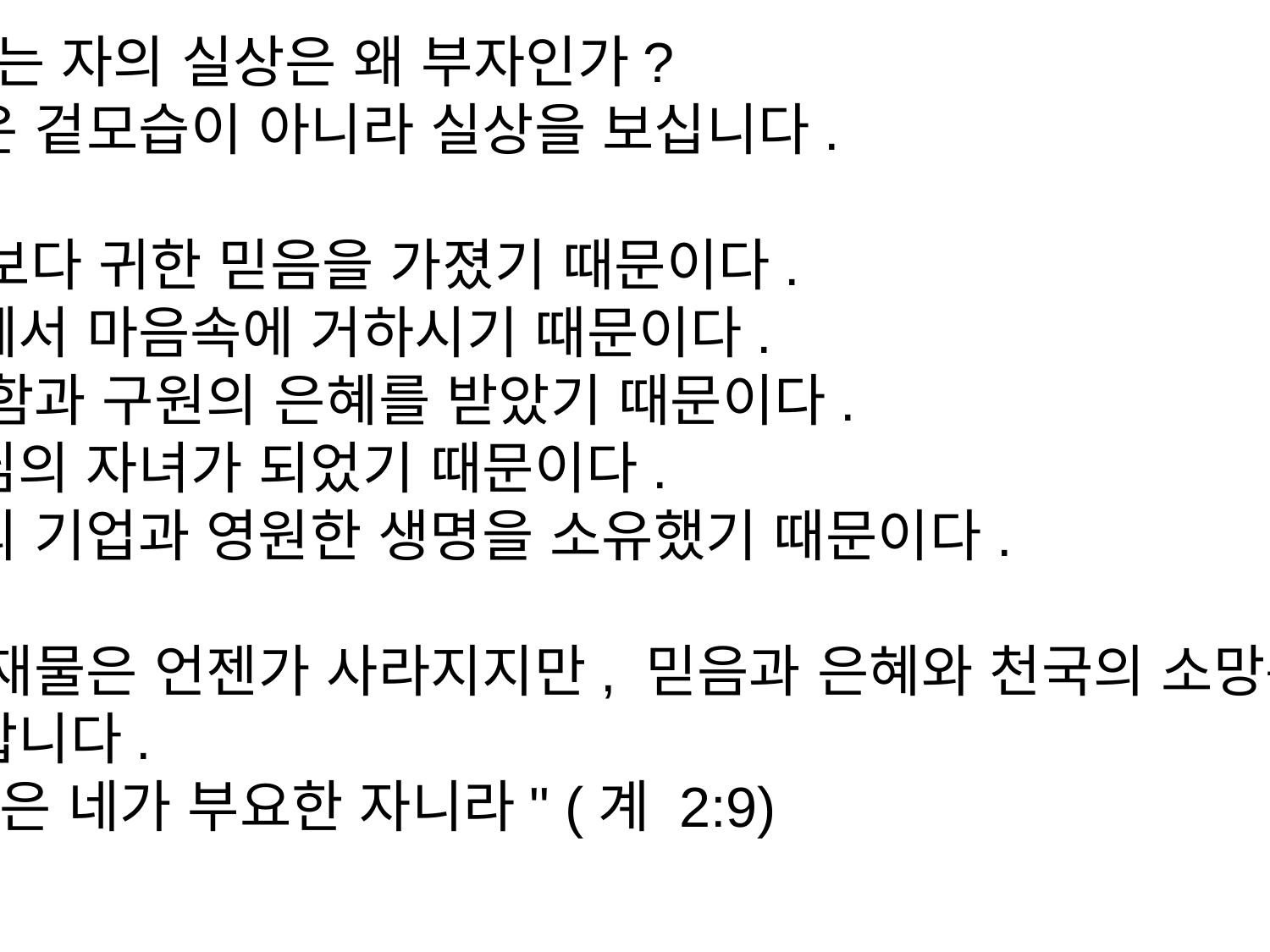

2) 믿는 자의 실상은 왜 부자인가?
주님은 겉모습이 아니라 실상을 보십니다.

☛금보다 귀한 믿음을 가졌기 때문이다.
성령께서 마음속에 거하시기 때문이다.
죄 사함과 구원의 은혜를 받았기 때문이다.
하나님의 자녀가 되었기 때문이다.
하늘의 기업과 영원한 생명을 소유했기 때문이다.

세상 재물은 언젠가 사라지지만, 믿음과 은혜와 천국의 소망은 영원합니다.
"실상은 네가 부요한 자니라" (계 2:9)